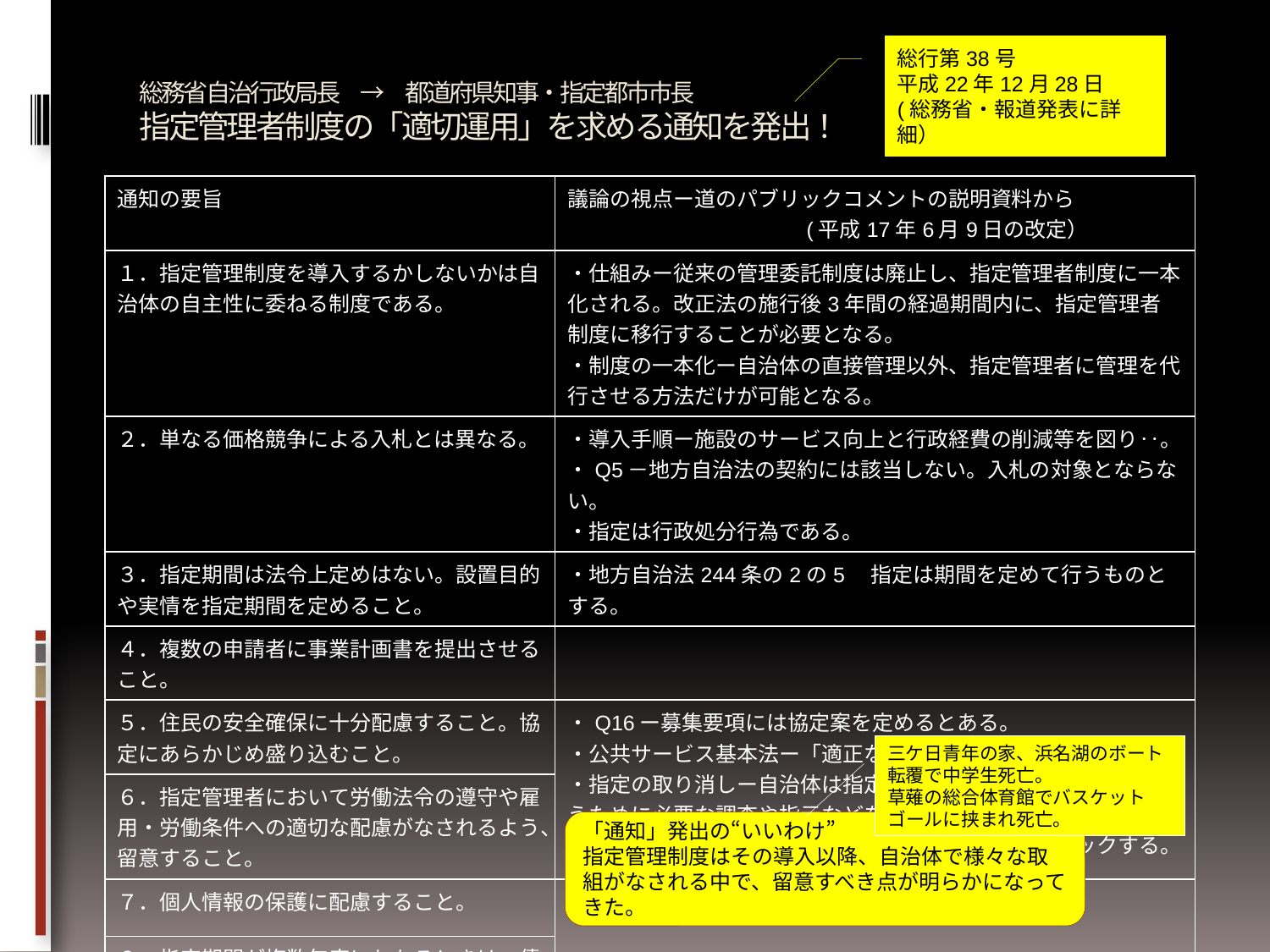

総行第38号
平成22年12月28日
(総務省・報道発表に詳細）
# 総務省自治行政局長　→　都道府県知事・指定都市市長 指定管理者制度の「適切運用」を求める通知を発出！

| 通知の要旨 | 議論の視点ー道のパブリックコメントの説明資料から 　　　　　　　　　　　(平成17年6月9日の改定） |
| --- | --- |
| １．指定管理制度を導入するかしないかは自治体の自主性に委ねる制度である。 | ・仕組みー従来の管理委託制度は廃止し、指定管理者制度に一本化される。改正法の施行後3年間の経過期間内に、指定管理者制度に移行することが必要となる。 ・制度の一本化ー自治体の直接管理以外、指定管理者に管理を代行させる方法だけが可能となる。 |
| ２．単なる価格競争による入札とは異なる。 | ・導入手順ー施設のサービス向上と行政経費の削減等を図り‥。 ・Q5－地方自治法の契約には該当しない。入札の対象とならない。 ・指定は行政処分行為である。 |
| ３．指定期間は法令上定めはない。設置目的や実情を指定期間を定めること。 | ・地方自治法244条の2の5　指定は期間を定めて行うものとする。 |
| ４．複数の申請者に事業計画書を提出させること。 |  |
| ５．住民の安全確保に十分配慮すること。協定にあらかじめ盛り込むこと。 | ・Q16ー募集要項には協定案を定めるとある。 ・公共サービス基本法ー「適正な労働条件の確保」 ・指定の取り消しー自治体は指定管理者に対し、適正な管理を行うために必要な調査や指示などを行ない‥。 ・事業報告書－自治体は指定管理者の管理状況をチェックする。 |
| ６．指定管理者において労働法令の遵守や雇用・労働条件への適切な配慮がなされるよう、留意すること。 |  |
| ７．個人情報の保護に配慮すること。 |  |
| ８．指定期間が複数年度にわたるときは、債務負担行為を設定すること。 |  |
三ケ日青年の家、浜名湖のボート転覆で中学生死亡。
草薙の総合体育館でバスケットゴールに挟まれ死亡。
「通知」発出の“いいわけ”
指定管理制度はその導入以降、自治体で様々な取組がなされる中で、留意すべき点が明らかになってきた。